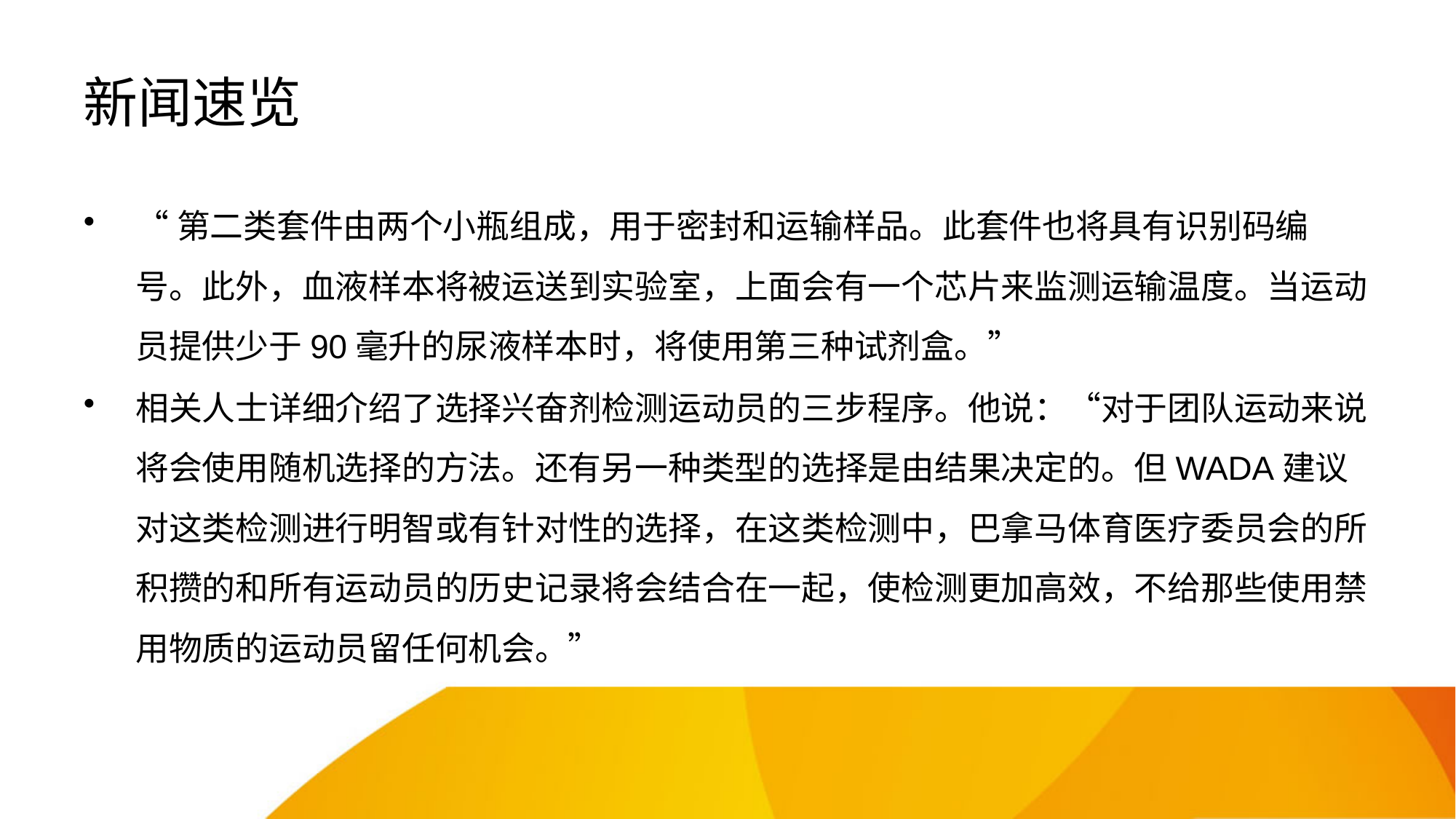

# 新闻速览
“第二类套件由两个小瓶组成，用于密封和运输样品。此套件也将具有识别码编号。此外，血液样本将被运送到实验室，上面会有一个芯片来监测运输温度。当运动员提供少于90毫升的尿液样本时，将使用第三种试剂盒。”
相关人士详细介绍了选择兴奋剂检测运动员的三步程序。他说：“对于团队运动来说将会使用随机选择的方法。还有另一种类型的选择是由结果决定的。但WADA建议对这类检测进行明智或有针对性的选择，在这类检测中，巴拿马体育医疗委员会的所积攒的和所有运动员的历史记录将会结合在一起，使检测更加高效，不给那些使用禁用物质的运动员留任何机会。”